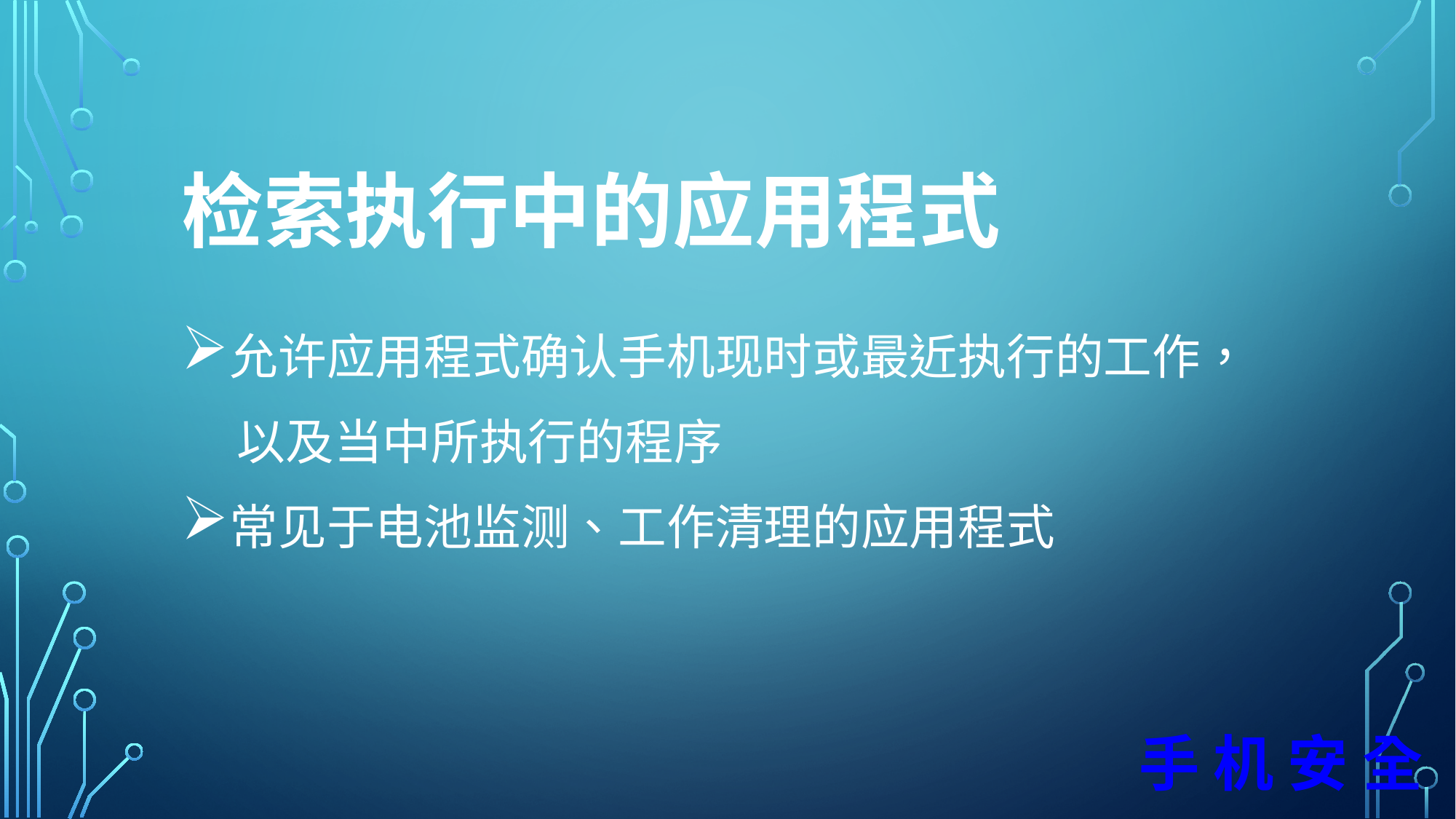

检索执行中的应用程式
允许应用程式确认手机现时或最近执行的工作，
    以及当中所执行的程序
常见于电池监测、工作清理的应用程式
手 机 安 全